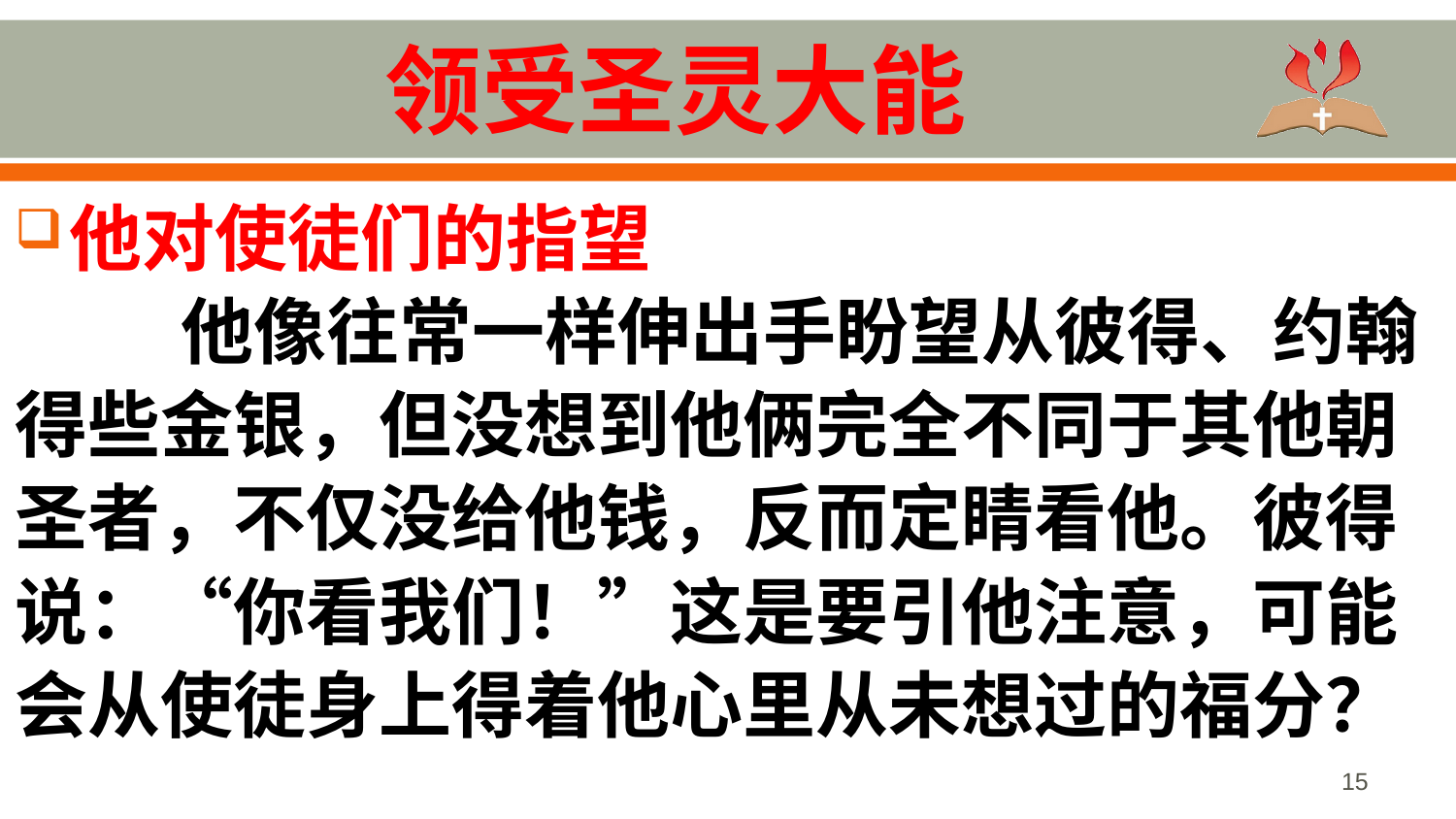

# 领受圣灵大能
他对使徒们的指望
         他像往常一样伸出手盼望从彼得、约翰得些金银，但没想到他俩完全不同于其他朝圣者，不仅没给他钱，反而定睛看他。彼得说：“你看我们！”这是要引他注意，可能会从使徒身上得着他心里从未想过的福分？
15